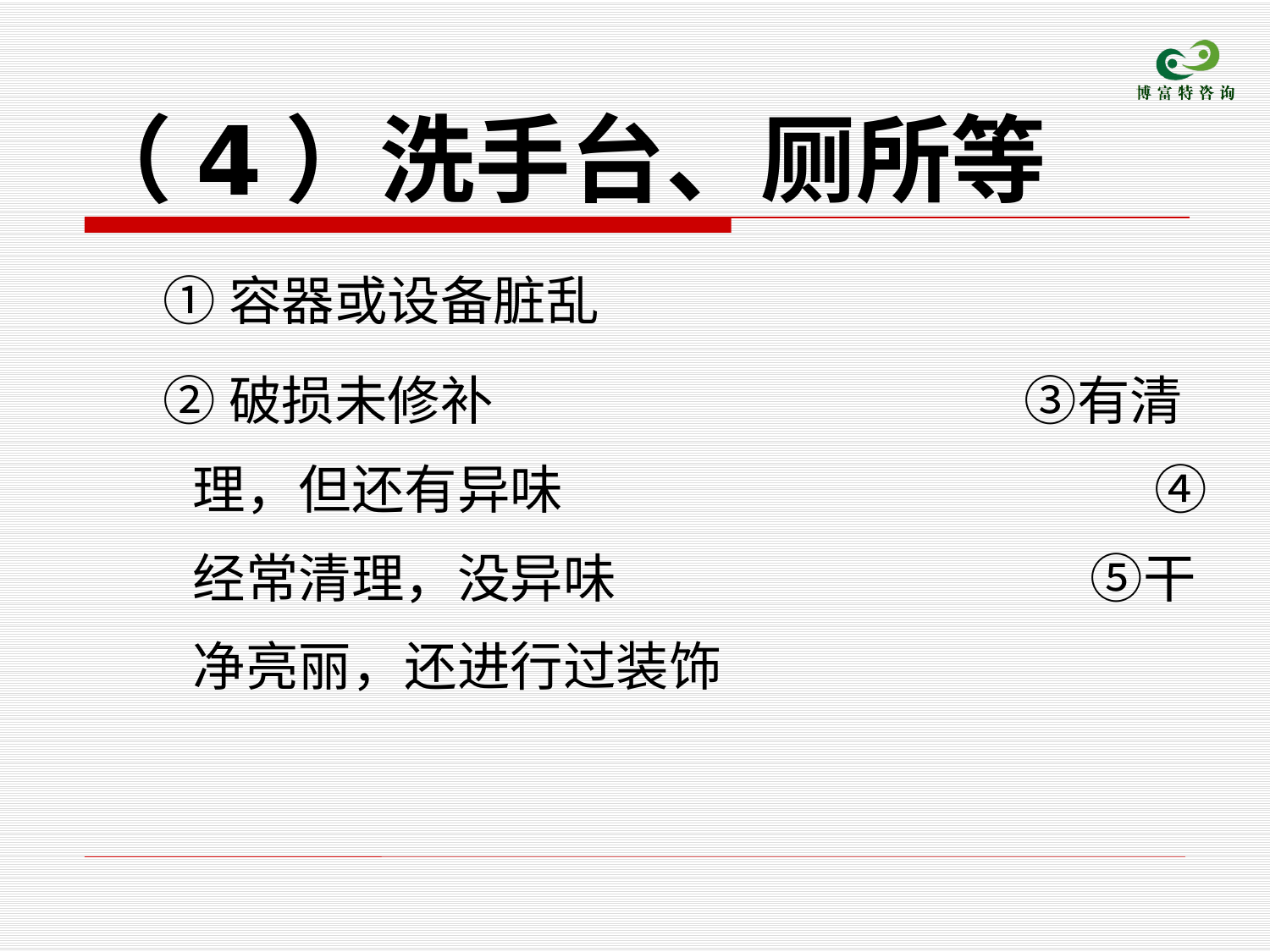

（4）洗手台、厕所等
   ①容器或设备脏乱
   ②破损未修补	                                      ③有清理，但还有异味	                                                 ④经常清理，没异味                                        ⑤干净亮丽，还进行过装饰
248